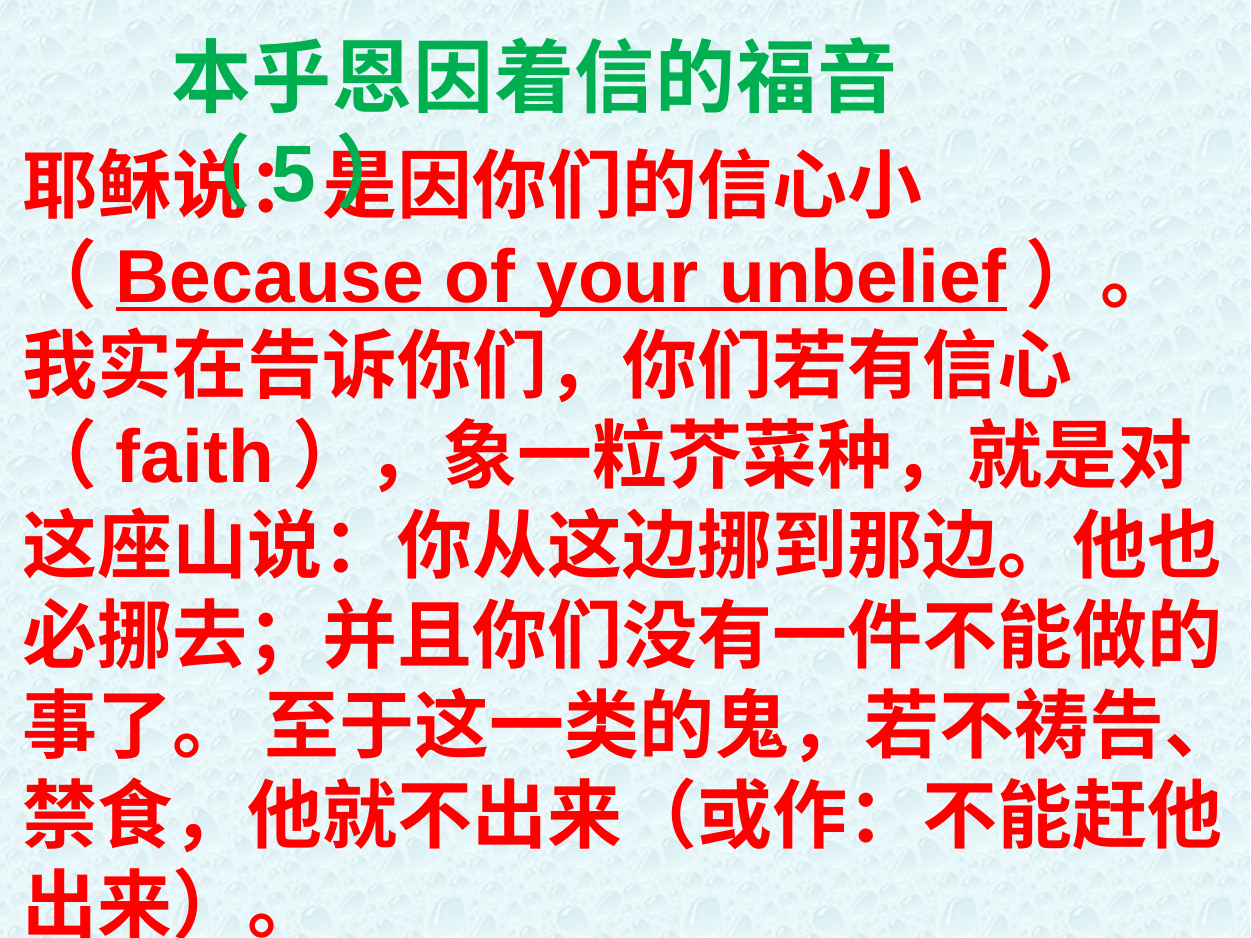

本乎恩因着信的福音（5）
耶稣说：是因你们的信心小（Because of your unbelief）。我实在告诉你们，你们若有信心（faith），象一粒芥菜种，就是对这座山说：你从这边挪到那边。他也必挪去；并且你们没有一件不能做的事了。 至于这一类的鬼，若不祷告、禁食，他就不出来（或作：不能赶他出来）。